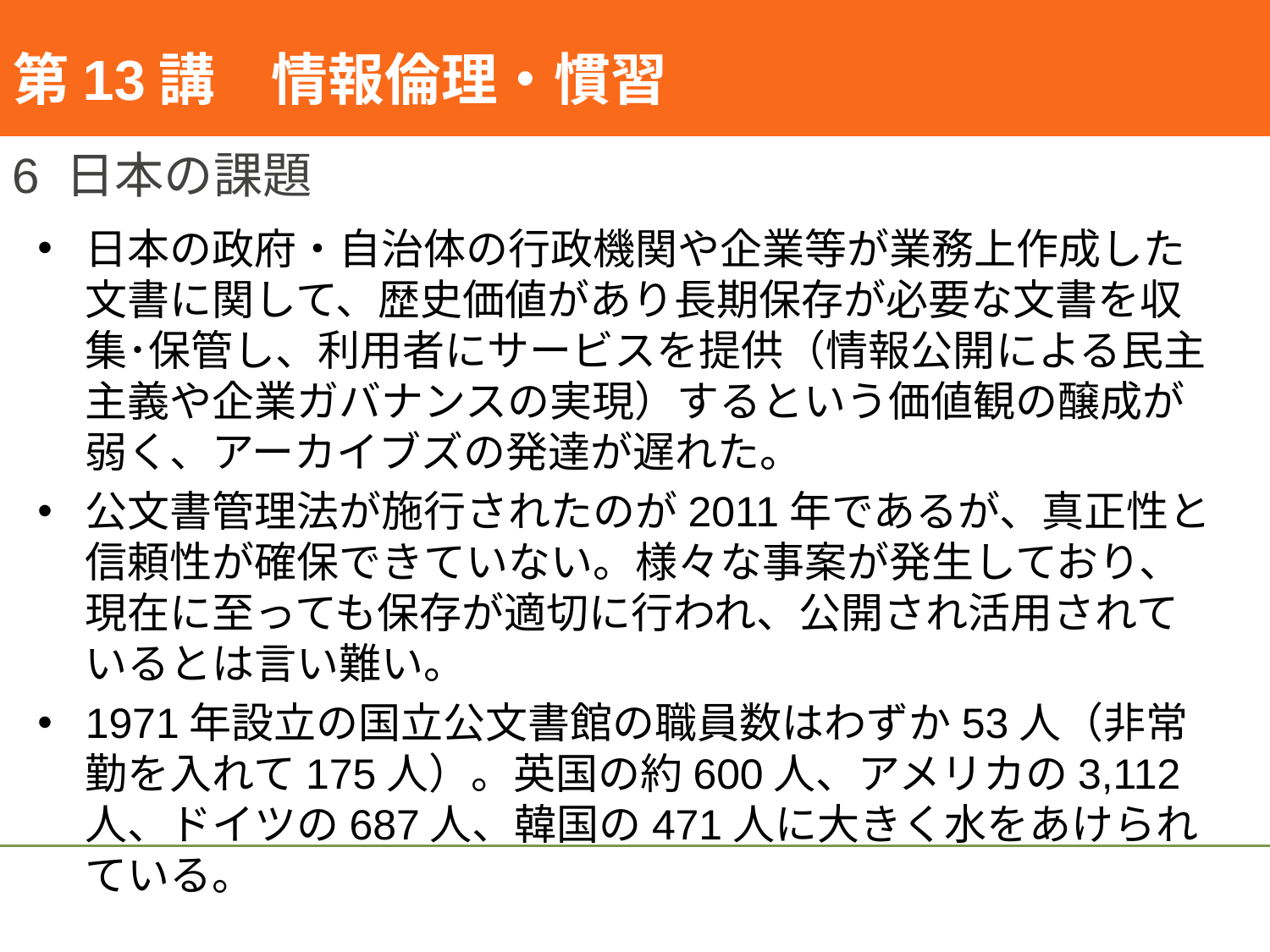

#
第13講　情報倫理・慣習
6 日本の課題
日本の政府・自治体の行政機関や企業等が業務上作成した文書に関して、歴史価値があり長期保存が必要な文書を収集･保管し、利用者にサービスを提供（情報公開による民主主義や企業ガバナンスの実現）するという価値観の醸成が弱く、アーカイブズの発達が遅れた。
公文書管理法が施行されたのが2011年であるが、真正性と信頼性が確保できていない。様々な事案が発生しており、現在に至っても保存が適切に行われ、公開され活用されているとは言い難い。
1971年設立の国立公文書館の職員数はわずか53人（非常勤を入れて175人）。英国の約600人、アメリカの3,112人、ドイツの687人、韓国の471人に大きく水をあけられている。